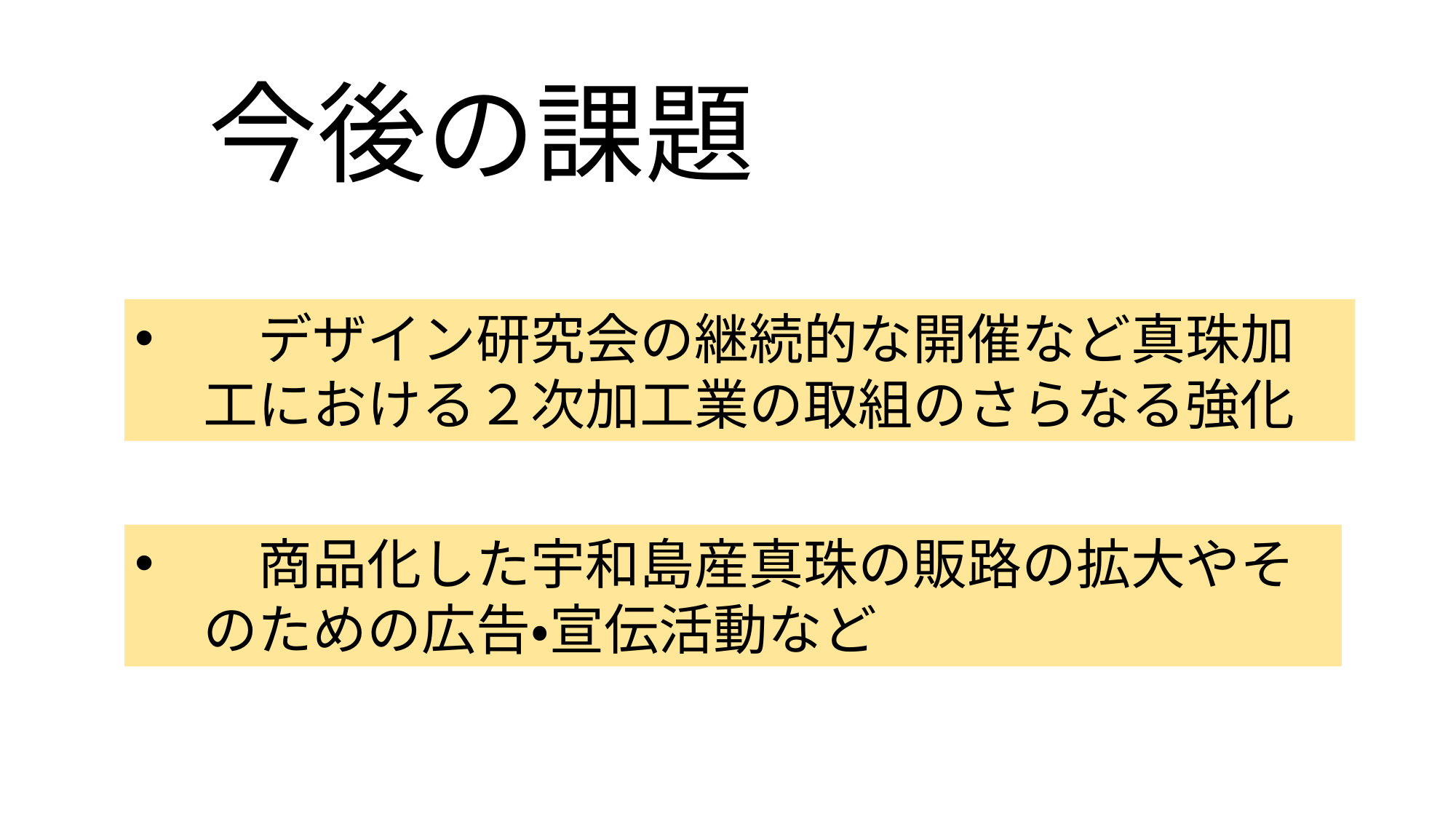

# 今後の課題

　デザイン研究会の継続的な開催など真珠加工における２次加工業の取組のさらなる強化
　商品化した宇和島産真珠の販路の拡大やそのための広告・宣伝活動など